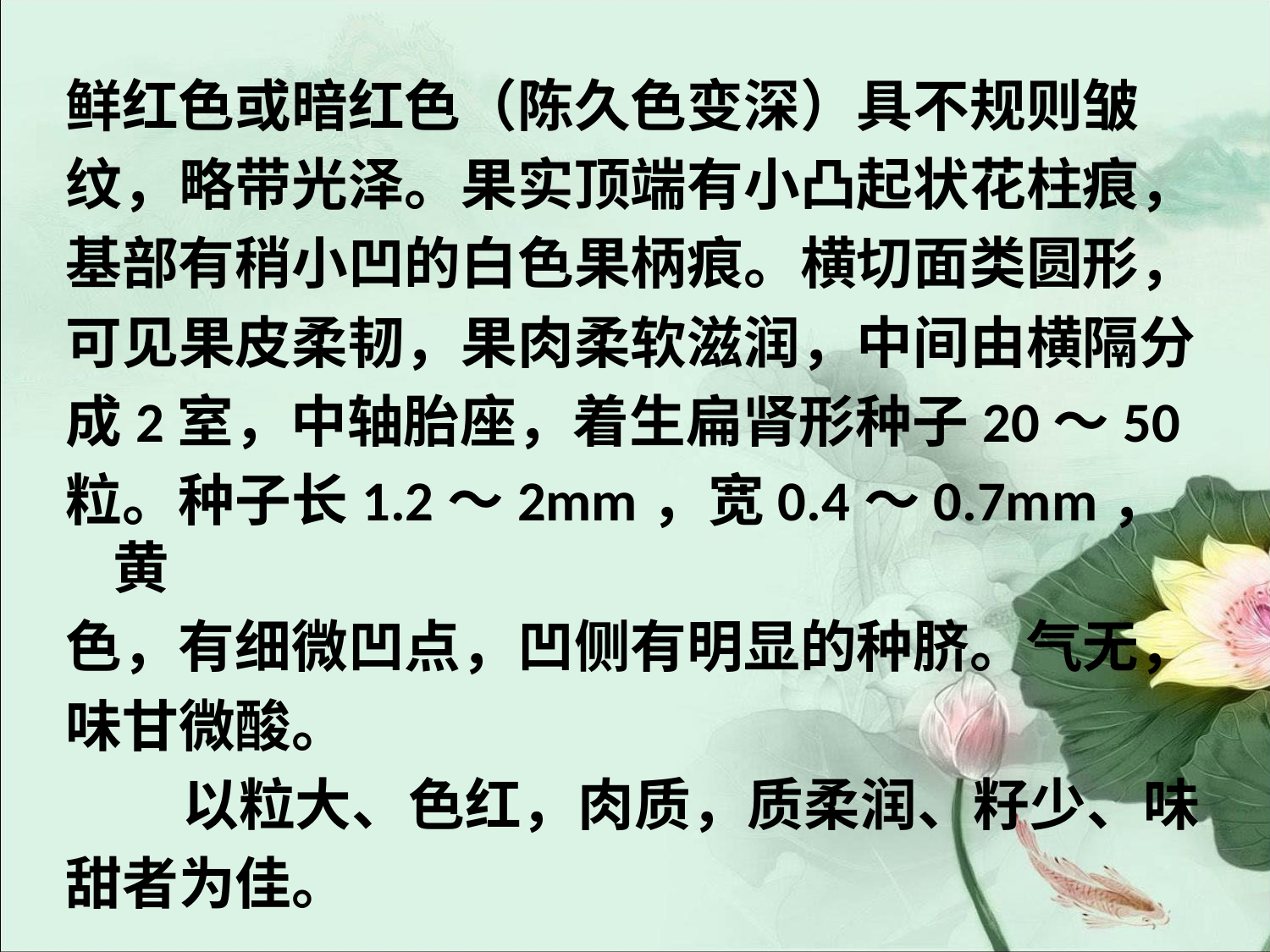

#
鲜红色或暗红色（陈久色变深）具不规则皱
纹，略带光泽。果实顶端有小凸起状花柱痕，
基部有稍小凹的白色果柄痕。横切面类圆形，
可见果皮柔韧，果肉柔软滋润，中间由横隔分
成2室，中轴胎座，着生扁肾形种子20～50
粒。种子长1.2～2mm，宽0.4～0.7mm，黄
色，有细微凹点，凹侧有明显的种脐。气无，
味甘微酸。
        以粒大、色红，肉质，质柔润、籽少、味
甜者为佳。